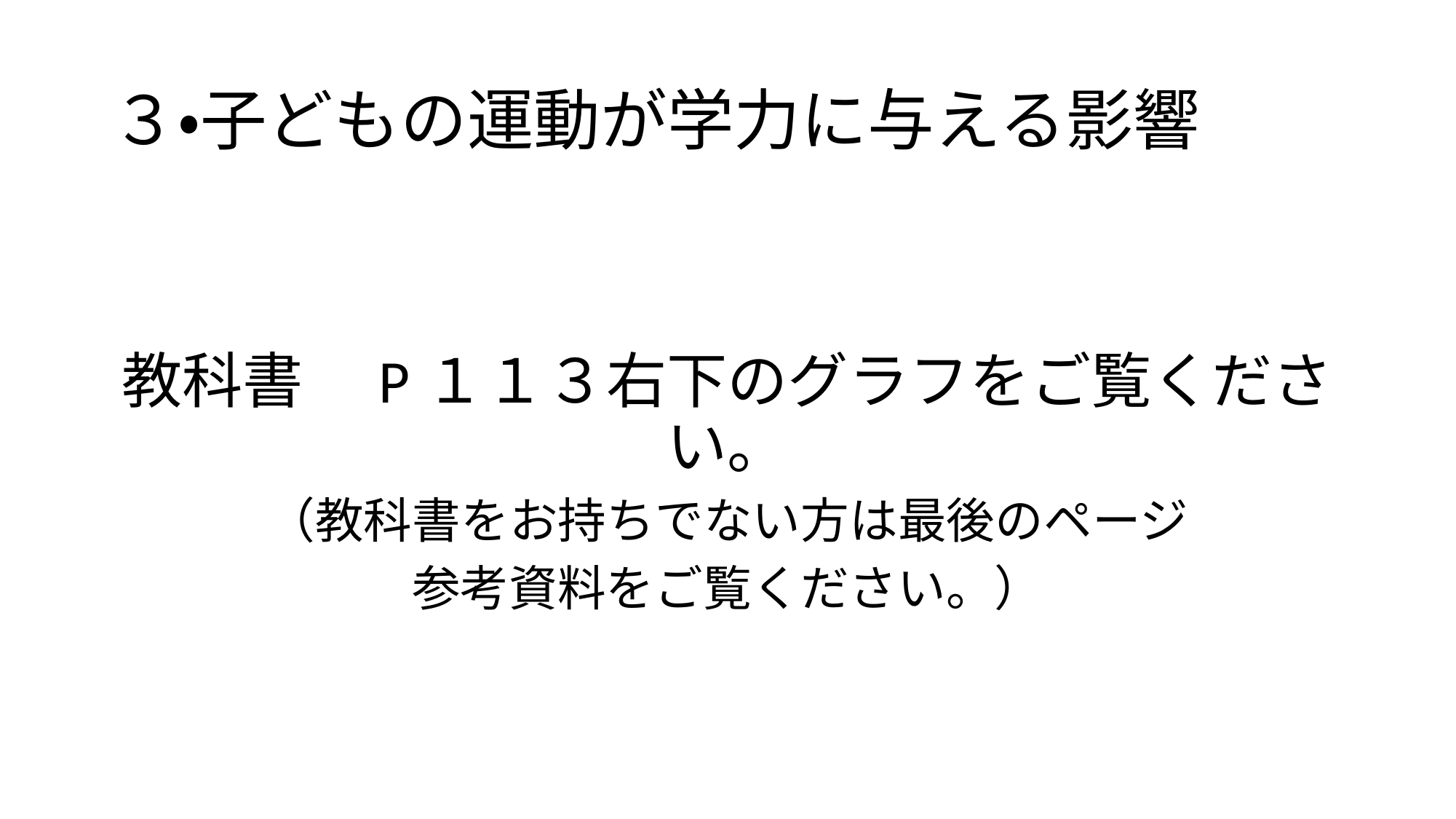

# ３・子どもの運動が学力に与える影響

教科書　P１１３右下のグラフをご覧ください。
（教科書をお持ちでない方は最後のページ
参考資料をご覧ください。）